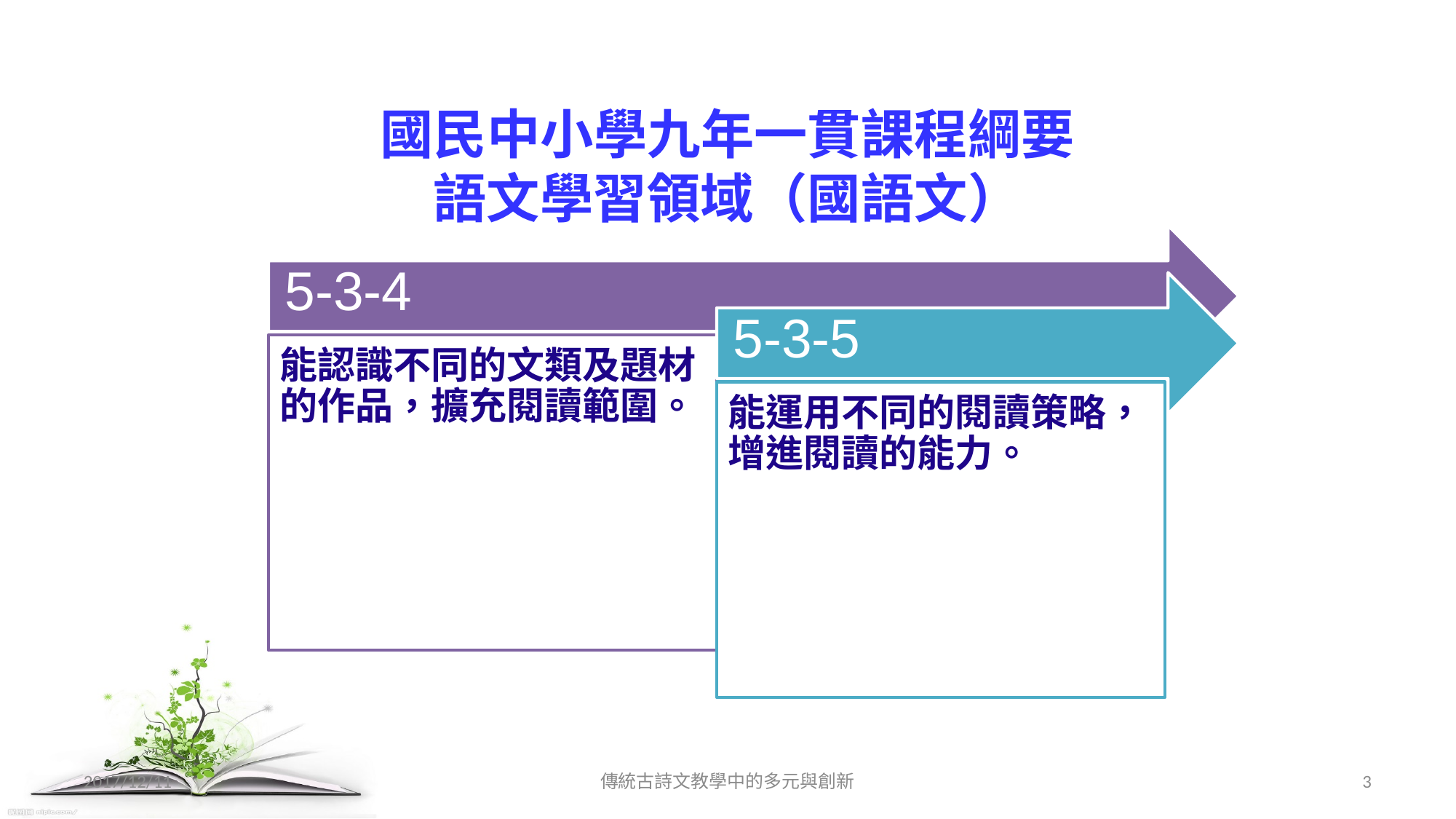

# 國民中小學九年一貫課程綱要 語文學習領域（國語文）
5-3-4
能認識不同的文類及題材的作品，擴充閱讀範圍。

5-3-5
能運用不同的閱讀策略，增進閱讀的能力。

2017/12/11
傳統古詩文教學中的多元與創新
3